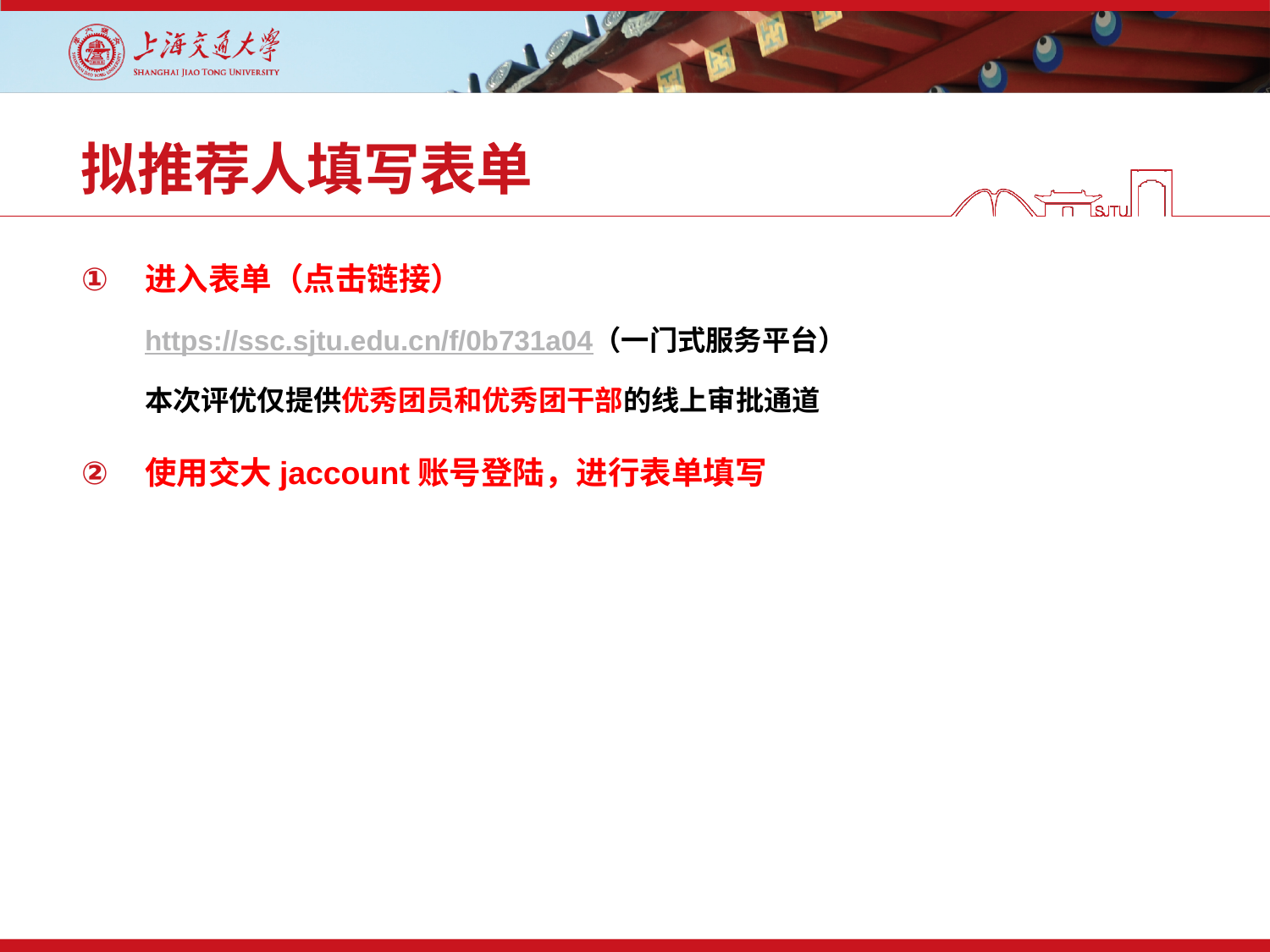

# 拟推荐人填写表单

进入表单（点击链接）
https://ssc.sjtu.edu.cn/f/0b731a04（一门式服务平台）
本次评优仅提供优秀团员和优秀团干部的线上审批通道
使用交大jaccount账号登陆，进行表单填写